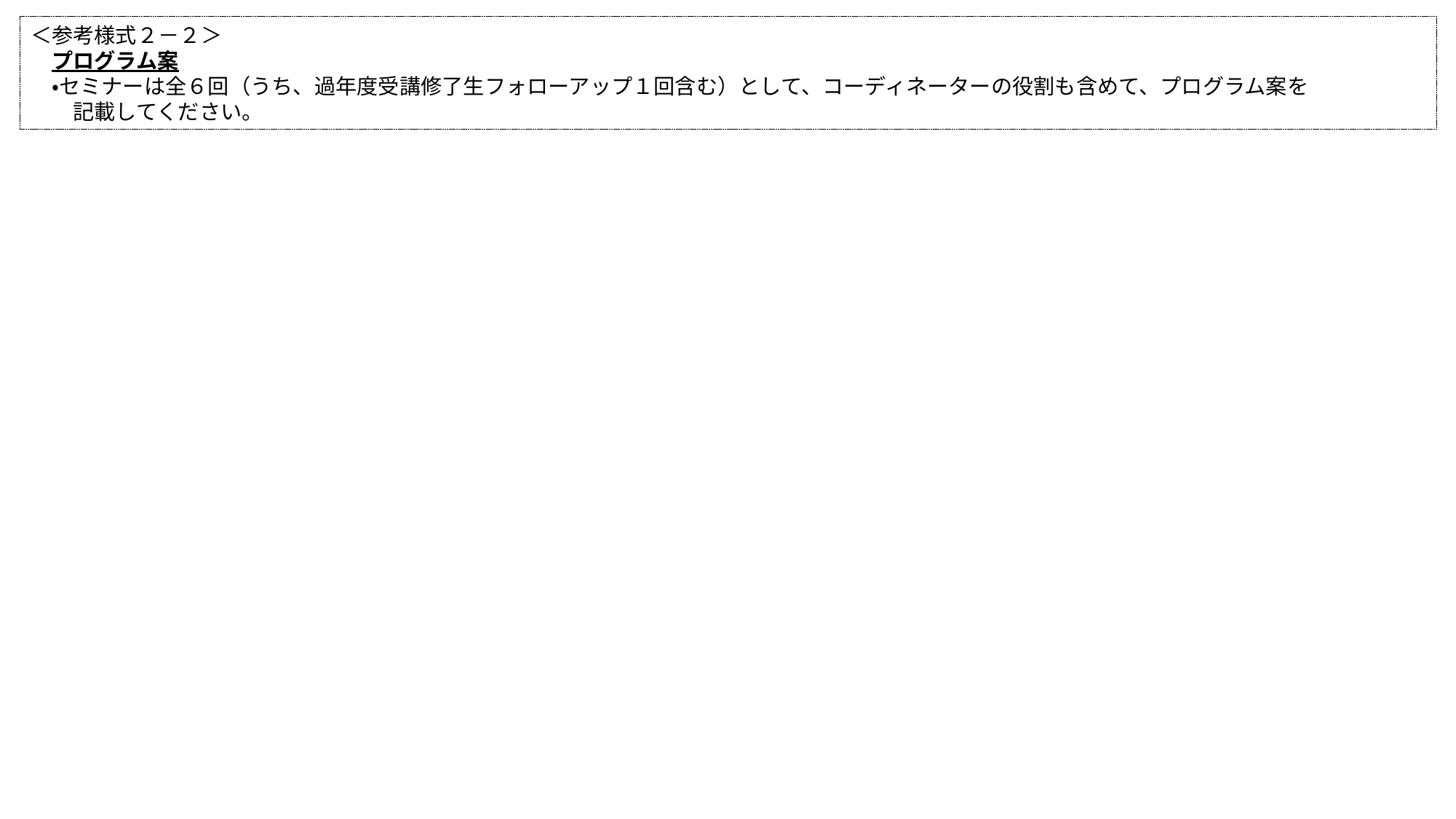

＜参考様式２－２＞
　プログラム案
　・セミナーは全６回（うち、過年度受講修了生フォローアップ１回含む）として、コーディネーターの役割も含めて、プログラム案を
　　記載してください。